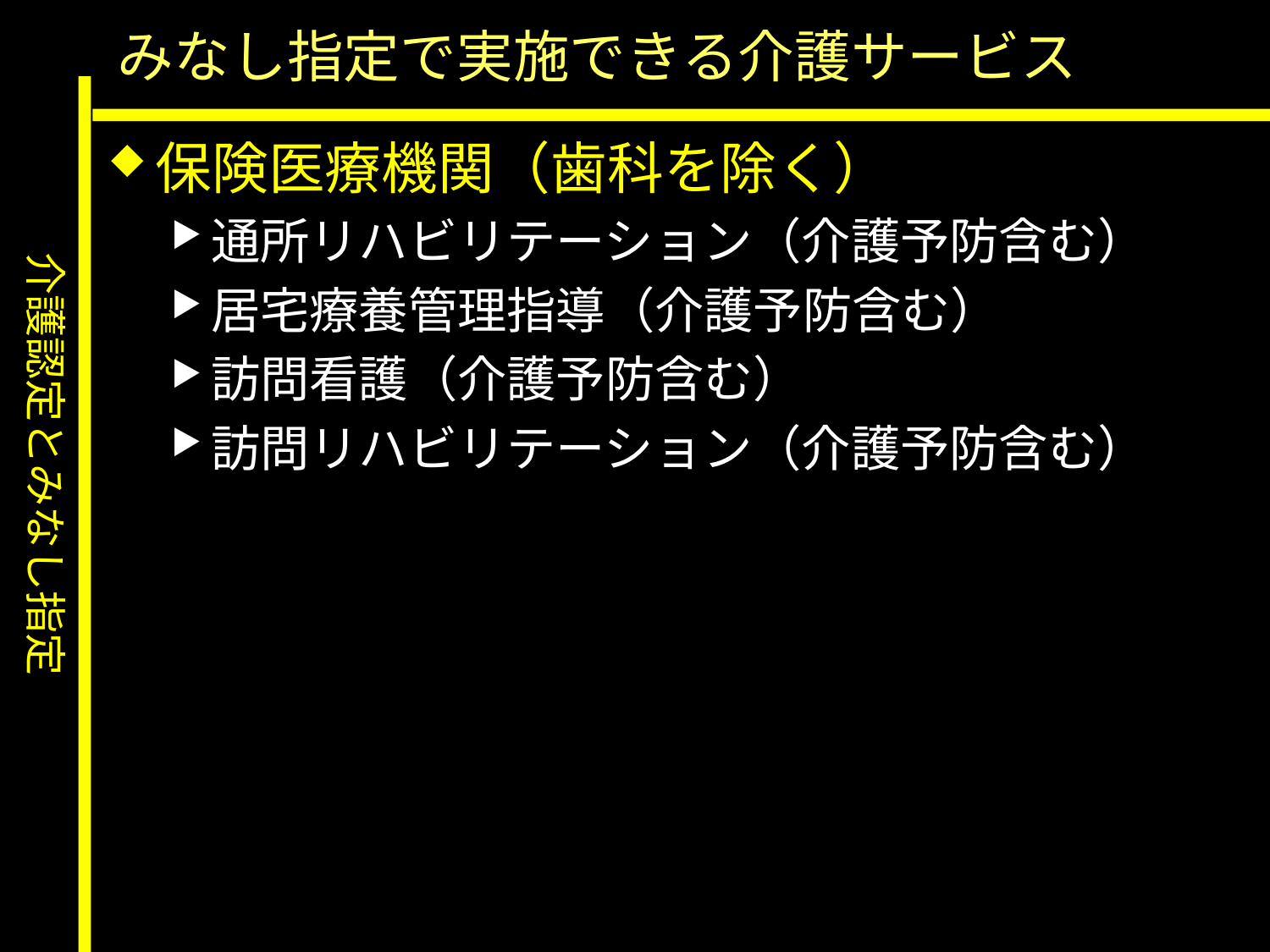

# みなし指定で実施できる介護サービス

保険医療機関（歯科を除く）
通所リハビリテーション（介護予防含む）
居宅療養管理指導（介護予防含む）
訪問看護（介護予防含む）
訪問リハビリテーション（介護予防含む）
介護認定とみなし指定